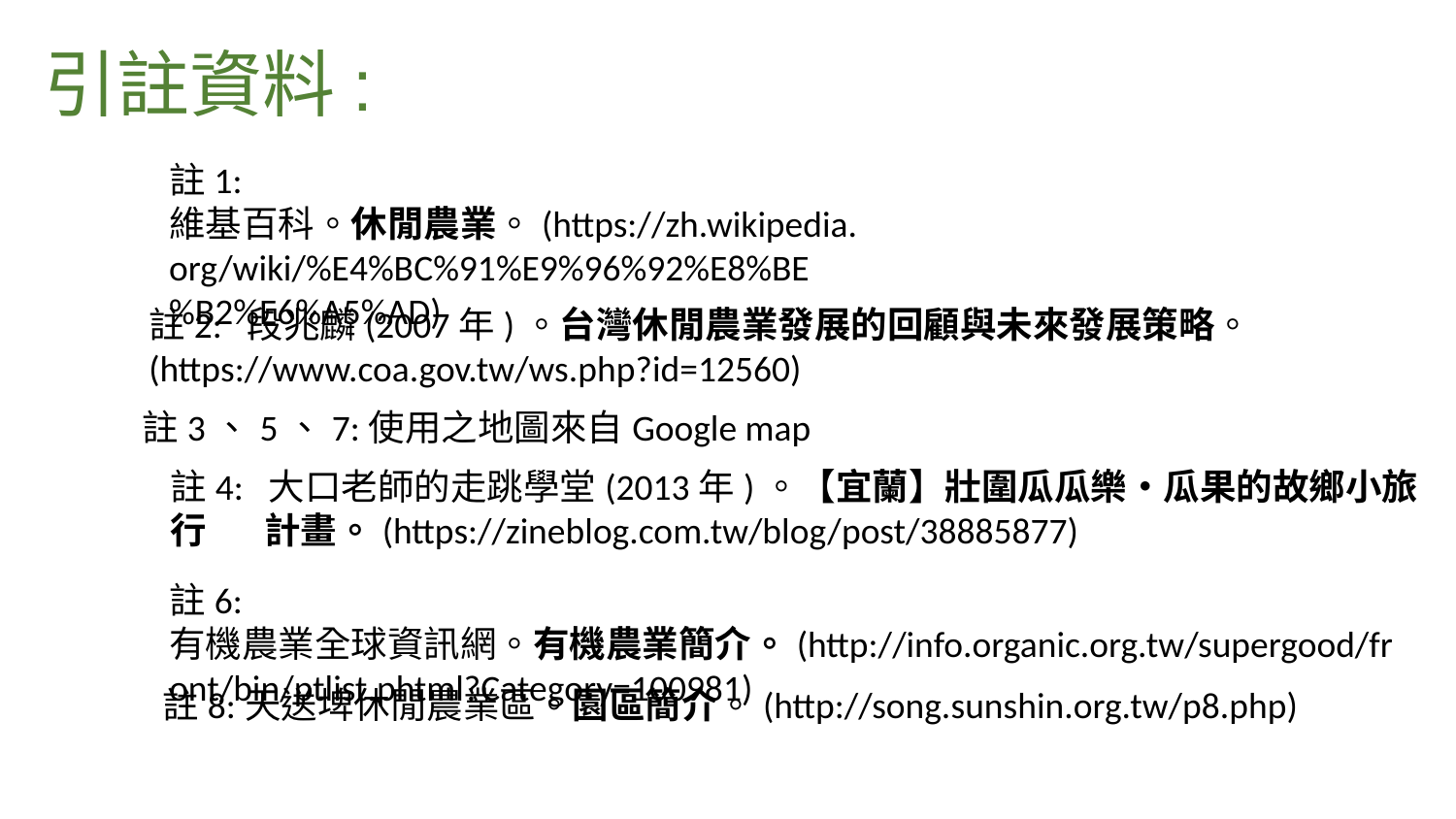

引註資料:
註1:  維基百科。休閒農業。(https://zh.wikipedia.org/wiki/%E4%BC%91%E9%96%92%E8%BE%B2%E6%A5%AD)
註2:  段兆麟(2007年)。台灣休閒農業發展的回顧與未來發展策略。
(https://www.coa.gov.tw/ws.php?id=12560)
註3、5、7:使用之地圖來自Google map
註4:  大口老師的走跳學堂(2013年)。【宜蘭】壯圍瓜瓜樂‧瓜果的故鄉小旅行       計畫。(https://zineblog.com.tw/blog/post/38885877)
註6:  有機農業全球資訊網。有機農業簡介。(http://info.organic.org.tw/supergood/front/bin/ptlist.phtml?Category=100981)
註8:天送埤休閒農業區。園區簡介。(http://song.sunshin.org.tw/p8.php)